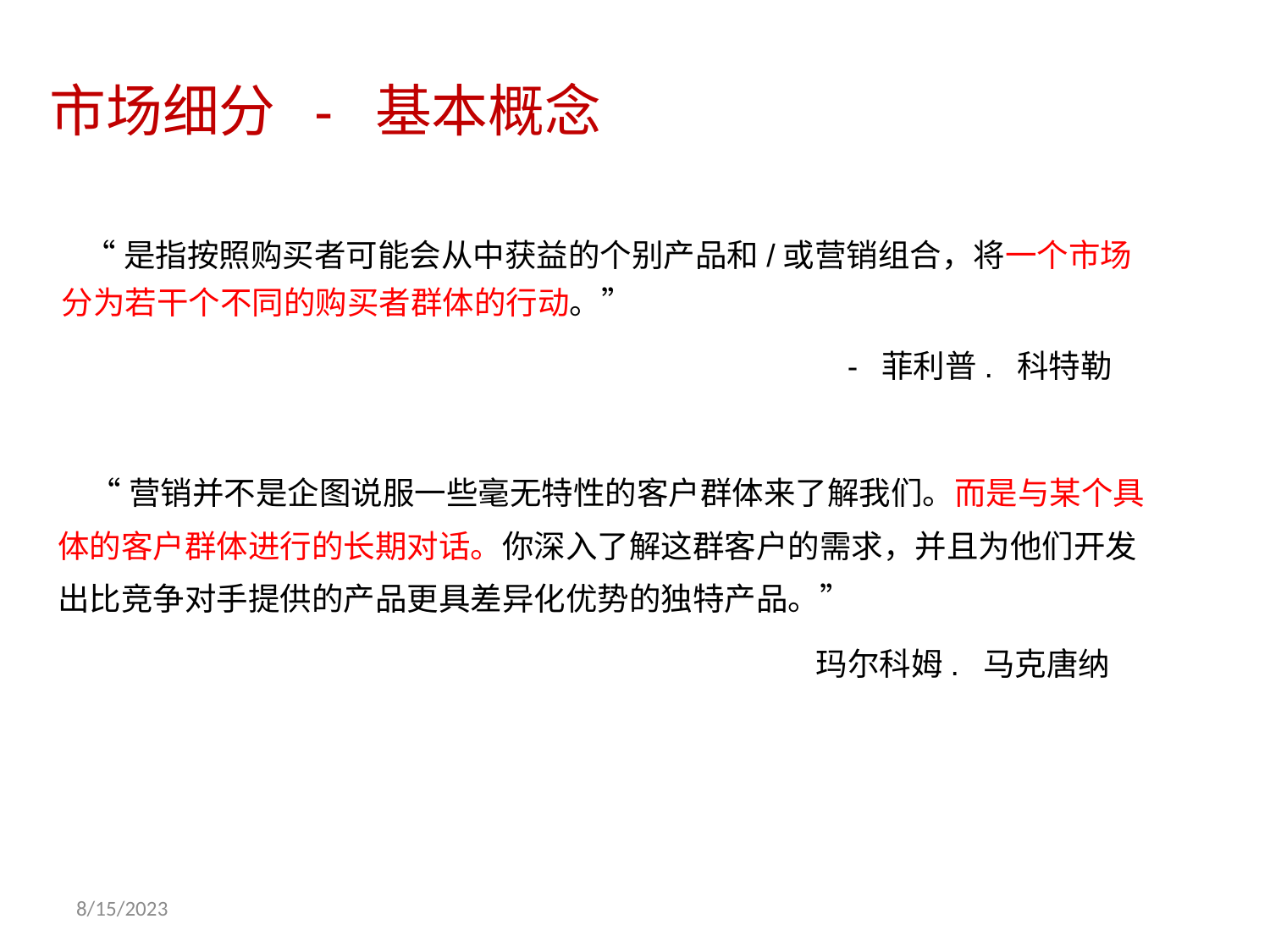

市场细分  -  基本概念
“是指按照购买者可能会从中获益的个别产品和/或营销组合，将一个市场
分为若干个不同的购买者群体的行动。”
-  菲利普.  科特勒
	“营销并不是企图说服一些毫无特性的客户群体来了解我们。而是与某个具
体的客户群体进行的长期对话。你深入了解这群客户的需求，并且为他们开发
出比竞争对手提供的产品更具差异化优势的独特产品。”
玛尔科姆.  马克唐纳
8/15/2023